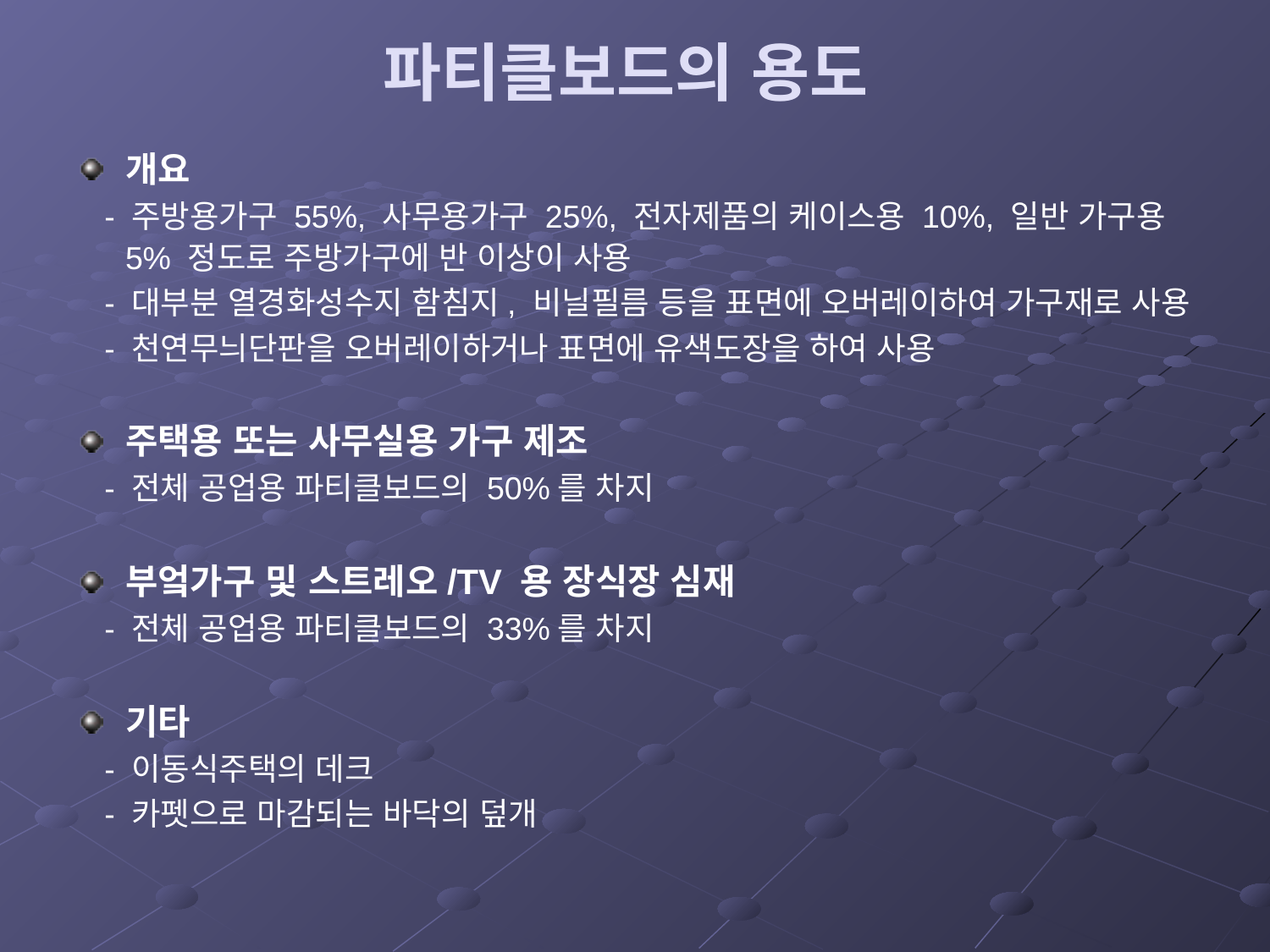

# 파티클보드의 용도
개요
   - 주방용가구 55%, 사무용가구 25%, 전자제품의 케이스용 10%, 일반 가구용 5% 정도로 주방가구에 반 이상이 사용
   - 대부분 열경화성수지 함침지, 비닐필름 등을 표면에 오버레이하여 가구재로 사용
   - 천연무늬단판을 오버레이하거나 표면에 유색도장을 하여 사용

주택용 또는 사무실용 가구 제조
   - 전체 공업용 파티클보드의 50%를 차지

부엌가구 및 스트레오/TV 용 장식장 심재
   - 전체 공업용 파티클보드의 33%를 차지

기타
   - 이동식주택의 데크
   - 카펫으로 마감되는 바닥의 덮개